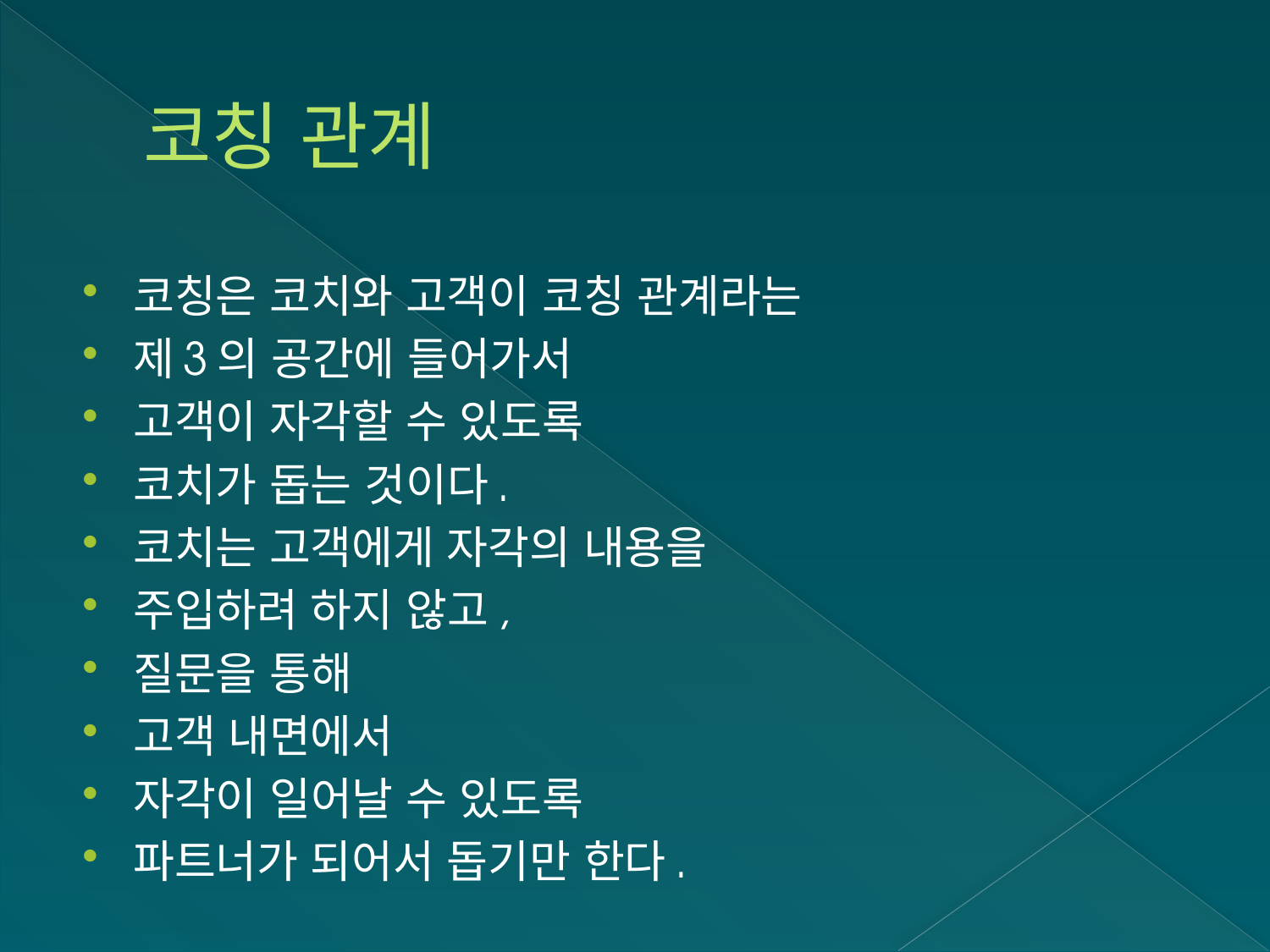

# 코칭 관계
코칭은 코치와 고객이 코칭 관계라는
제3의 공간에 들어가서
고객이 자각할 수 있도록
코치가 돕는 것이다.
코치는 고객에게 자각의 내용을
주입하려 하지 않고,
질문을 통해
고객 내면에서
자각이 일어날 수 있도록
파트너가 되어서 돕기만 한다.